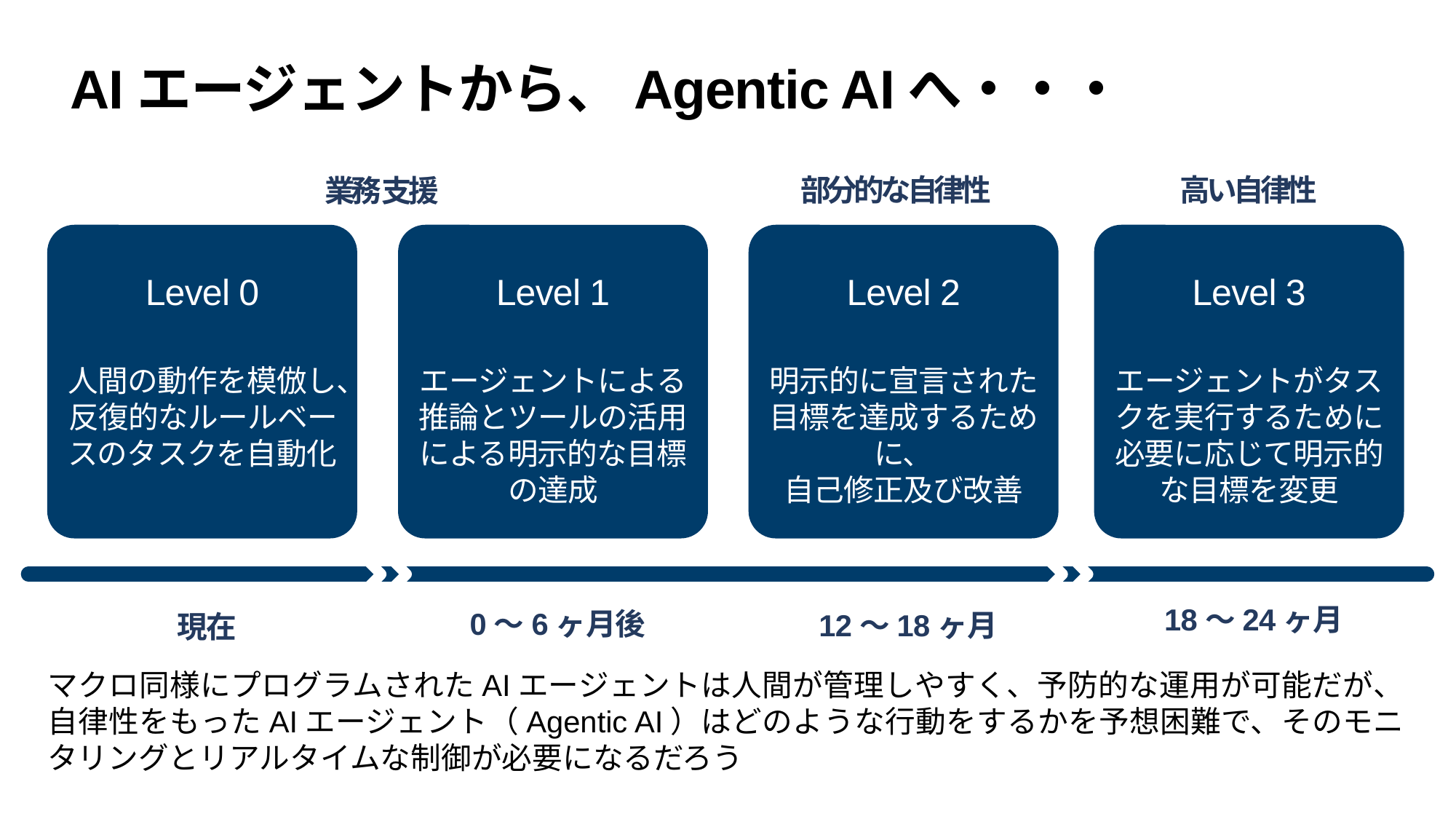

# AIエージェントから、Agentic AIへ・・・
部分的な自律性
高い自律性
業務支援

Level 0
Level 1
Level 2
Level 3
人間の動作を模倣し、
反復的なルールベースのタスクを自動化
エージェントによる推論とツールの活用による明示的な目標の達成
明示的に宣言された目標を達成するために、
自己修正及び改善
エージェントがタスクを実行するために必要に応じて明示的な目標を変更

18〜24ヶ月
0〜6ヶ月後
12〜18ヶ月
現在
マクロ同様にプログラムされたAIエージェントは人間が管理しやすく、予防的な運用が可能だが、自律性をもったAIエージェント（Agentic AI）はどのような行動をするかを予想困難で、そのモニタリングとリアルタイムな制御が必要になるだろう